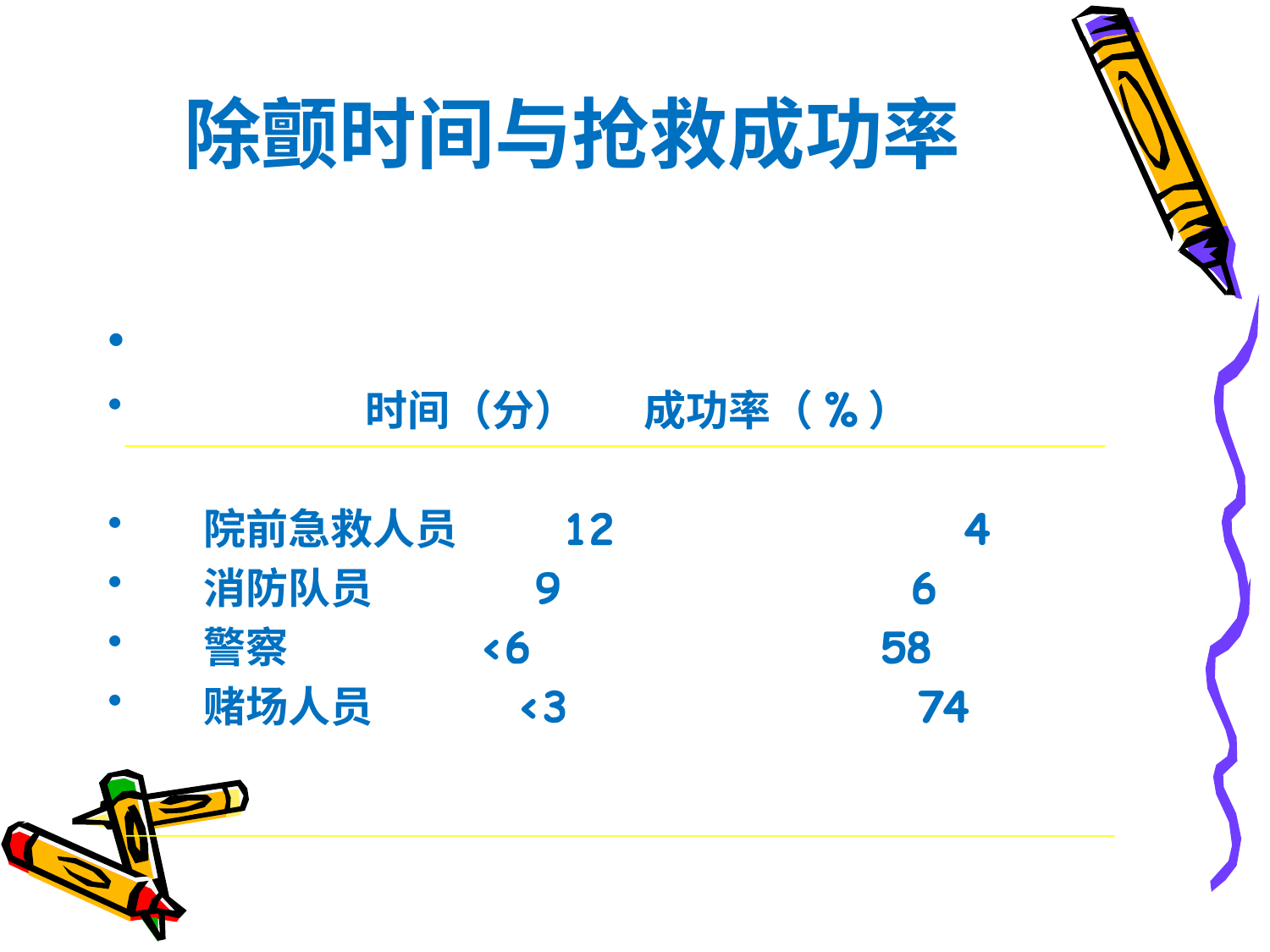

# 除颤时间与抢救成功率

                     时间（分）       成功率（%）

    院前急救人员          12                   4
    消防队员                9                   6
    警察                   <6                   58
    赌场人员              <3                   74